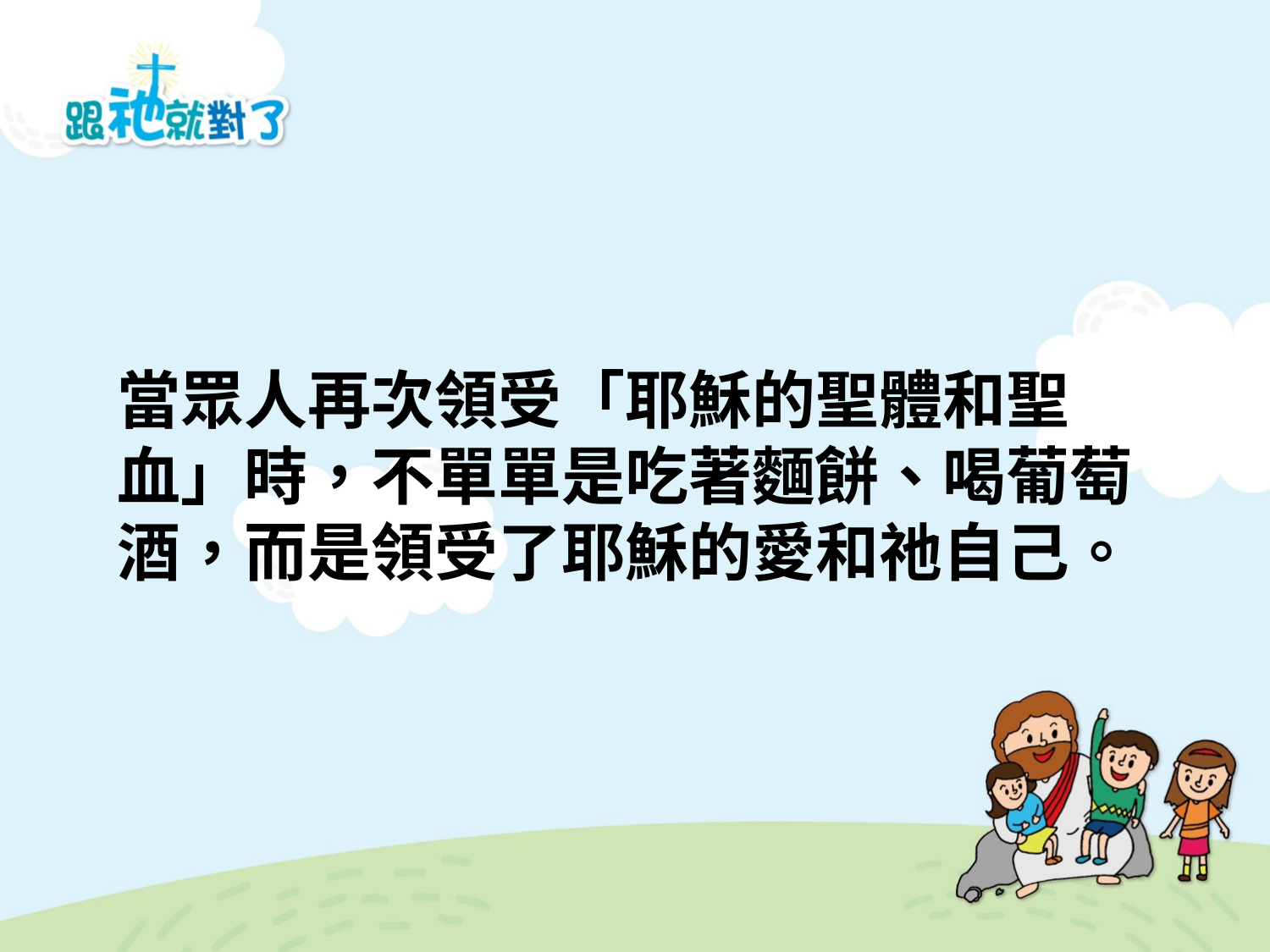

當眾人再次領受「耶穌的聖體和聖血」時，不單單是吃著麵餅、喝葡萄酒，而是領受了耶穌的愛和祂自己。